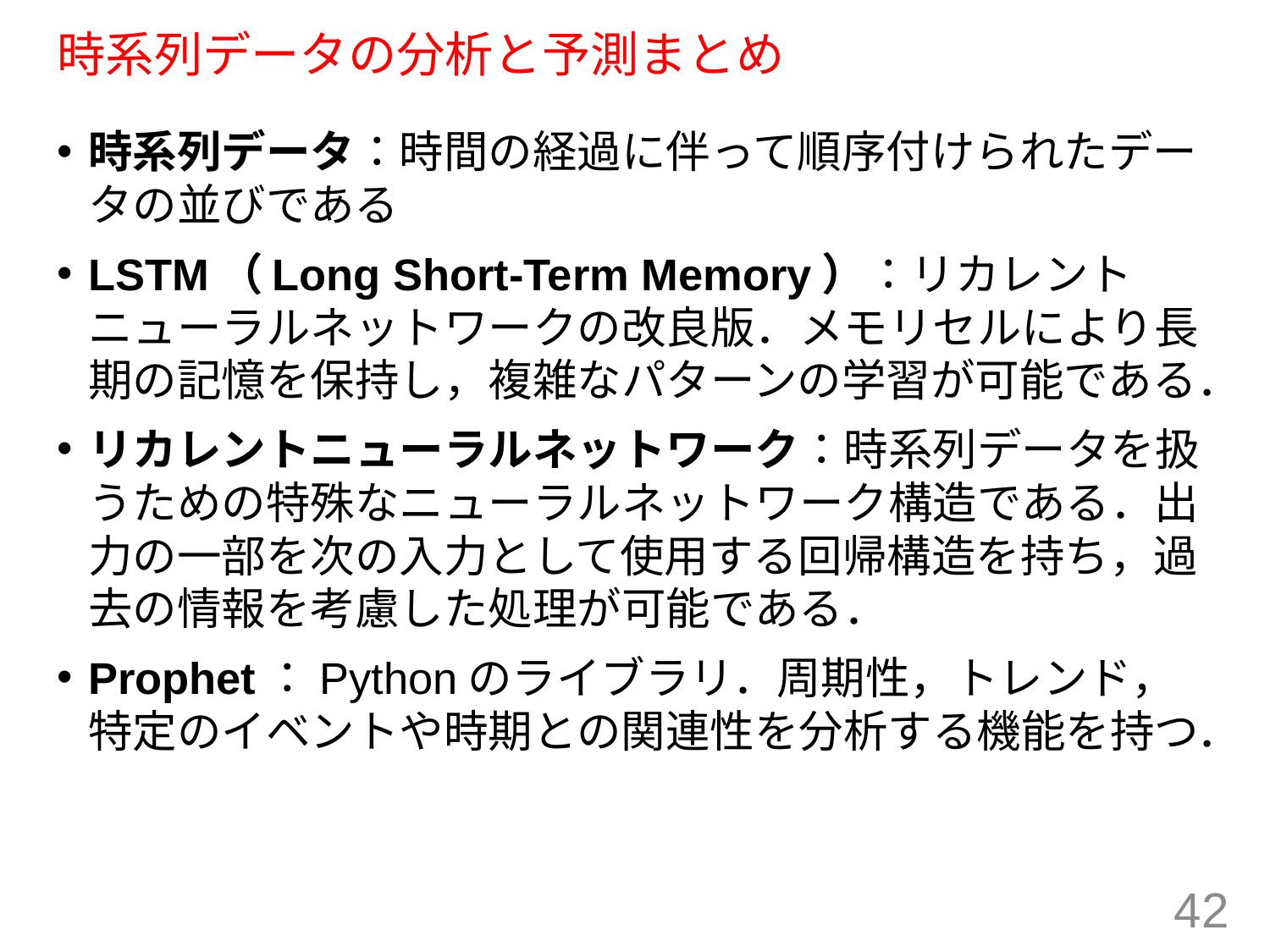

# 時系列データの分析と予測まとめ
時系列データ：時間の経過に伴って順序付けられたデータの並びである
LSTM（Long Short-Term Memory）：リカレントニューラルネットワークの改良版．メモリセルにより長期の記憶を保持し，複雑なパターンの学習が可能である．
リカレントニューラルネットワーク：時系列データを扱うための特殊なニューラルネットワーク構造である．出力の一部を次の入力として使用する回帰構造を持ち，過去の情報を考慮した処理が可能である．
Prophet：Pythonのライブラリ．周期性，トレンド，特定のイベントや時期との関連性を分析する機能を持つ．
42